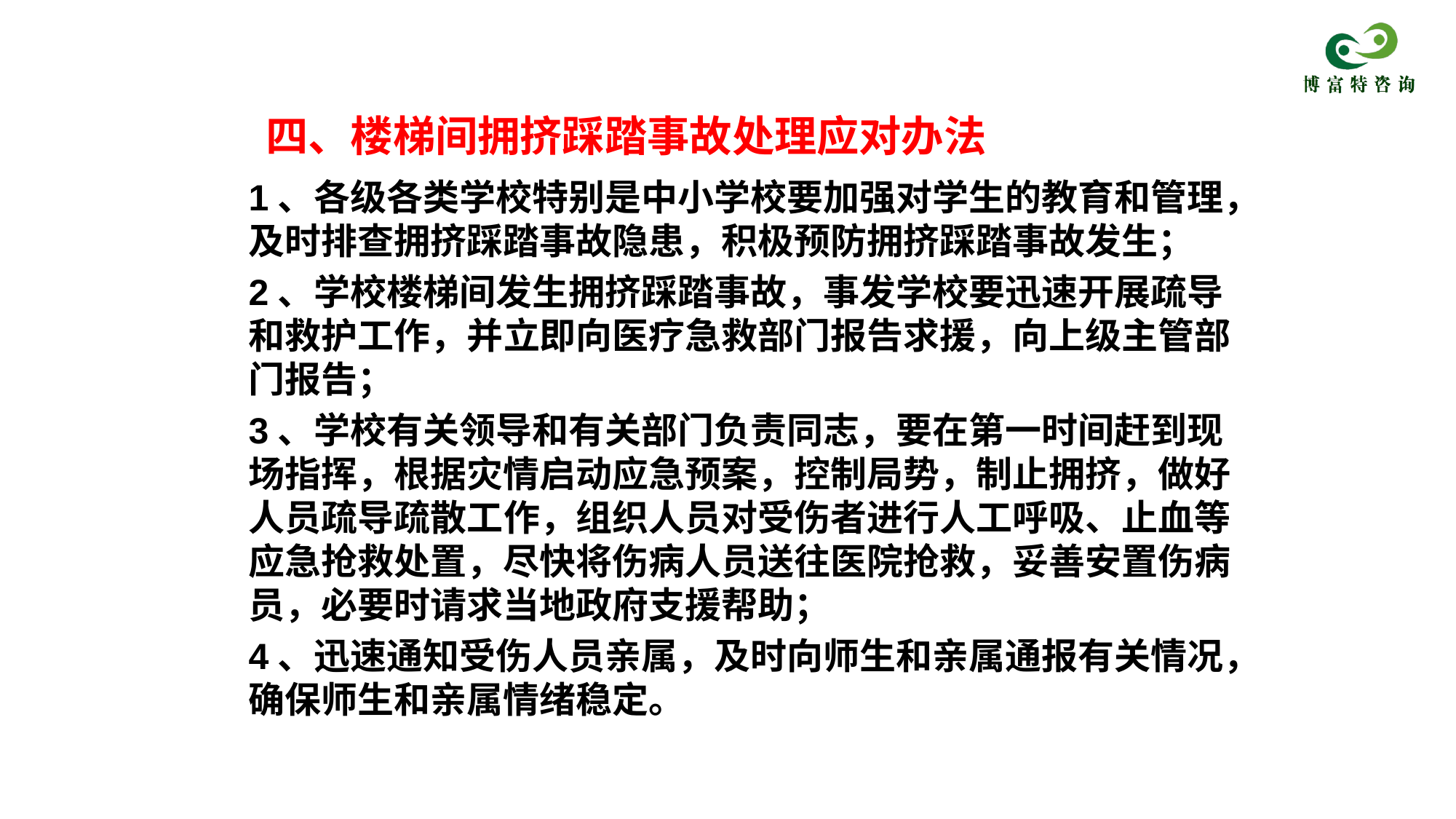

四、楼梯间拥挤踩踏事故处理应对办法
1、各级各类学校特别是中小学校要加强对学生的教育和管理，及时排查拥挤踩踏事故隐患，积极预防拥挤踩踏事故发生；
2、学校楼梯间发生拥挤踩踏事故，事发学校要迅速开展疏导和救护工作，并立即向医疗急救部门报告求援，向上级主管部门报告；
3、学校有关领导和有关部门负责同志，要在第一时间赶到现场指挥，根据灾情启动应急预案，控制局势，制止拥挤，做好人员疏导疏散工作，组织人员对受伤者进行人工呼吸、止血等应急抢救处置，尽快将伤病人员送往医院抢救，妥善安置伤病员，必要时请求当地政府支援帮助；
4、迅速通知受伤人员亲属，及时向师生和亲属通报有关情况，确保师生和亲属情绪稳定。
33